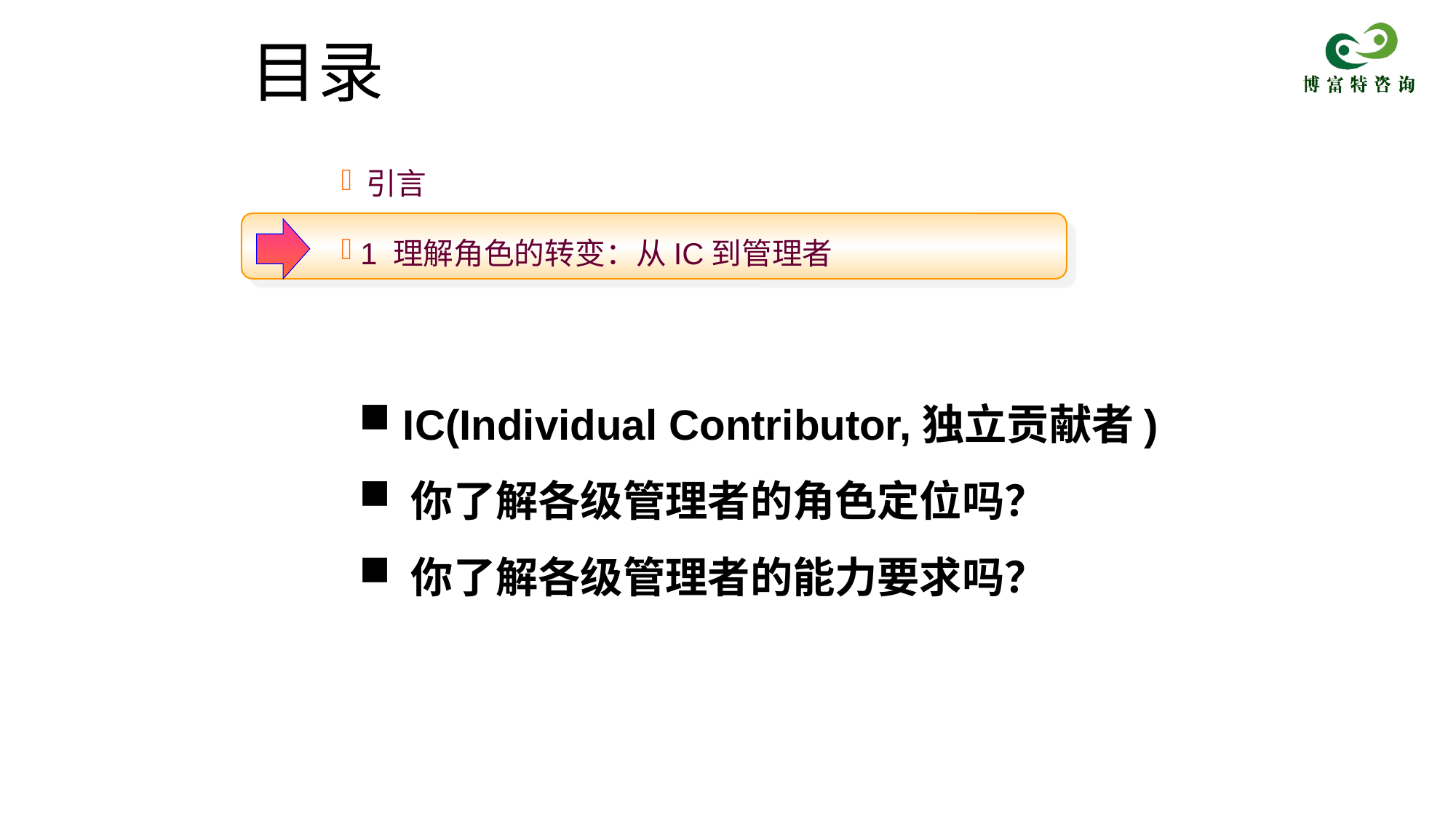

# 目录
 引言
 1 理解角色的转变：从IC到管理者

 IC(Individual Contributor,独立贡献者)
 你了解各级管理者的角色定位吗？
 你了解各级管理者的能力要求吗？